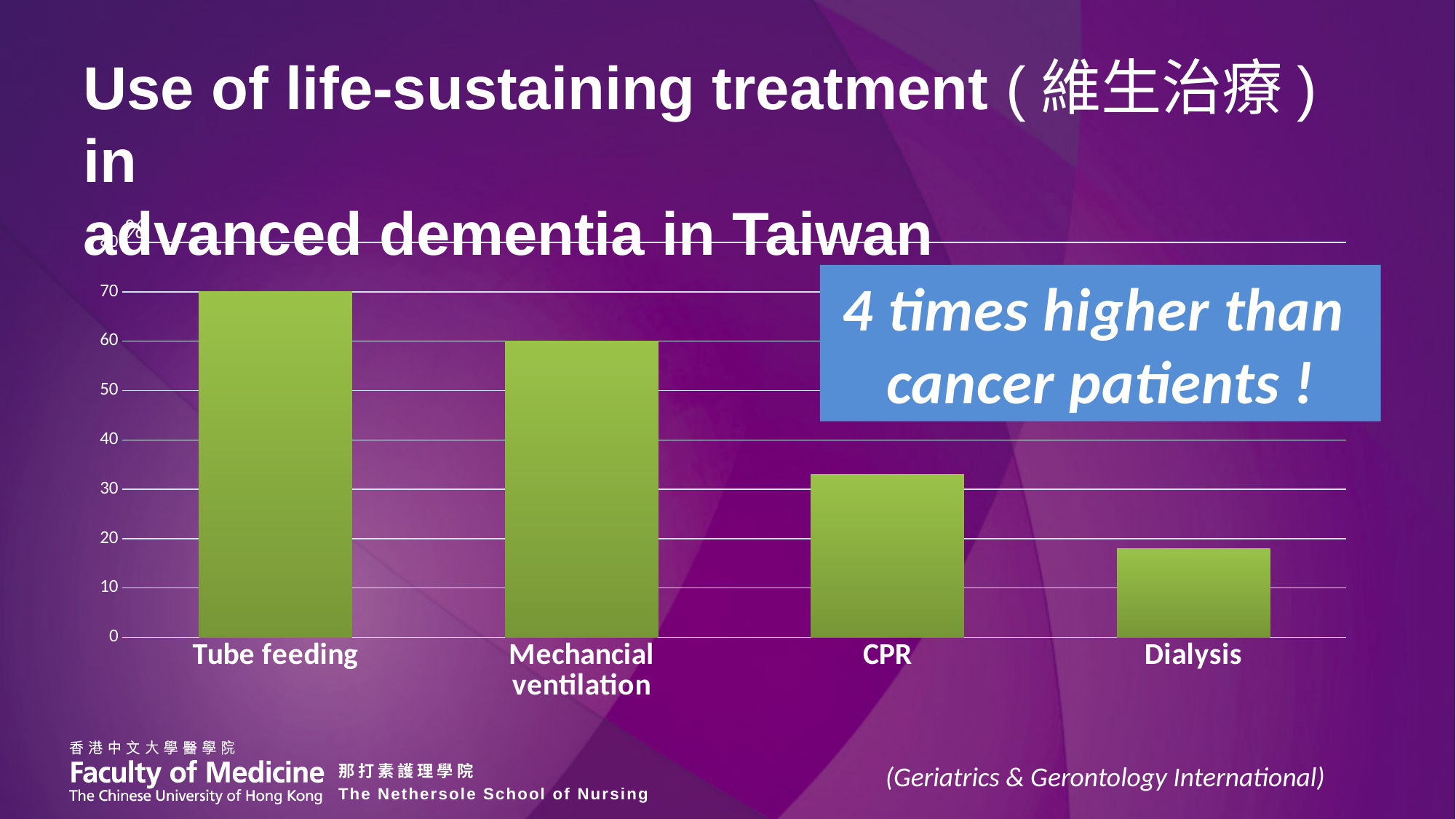

# Use of life-sustaining treatment (維生治療) in advanced dementia in Taiwan
%

### Chart

| Category | Column1 |
|---|---|
| Tube feeding | 70.0 |
| Mechancial ventilation | 60.0 |
| CPR | 33.0 |
| Dialysis | 18.0 |
4 times higher than
cancer patients !
(Geriatrics & Gerontology International)